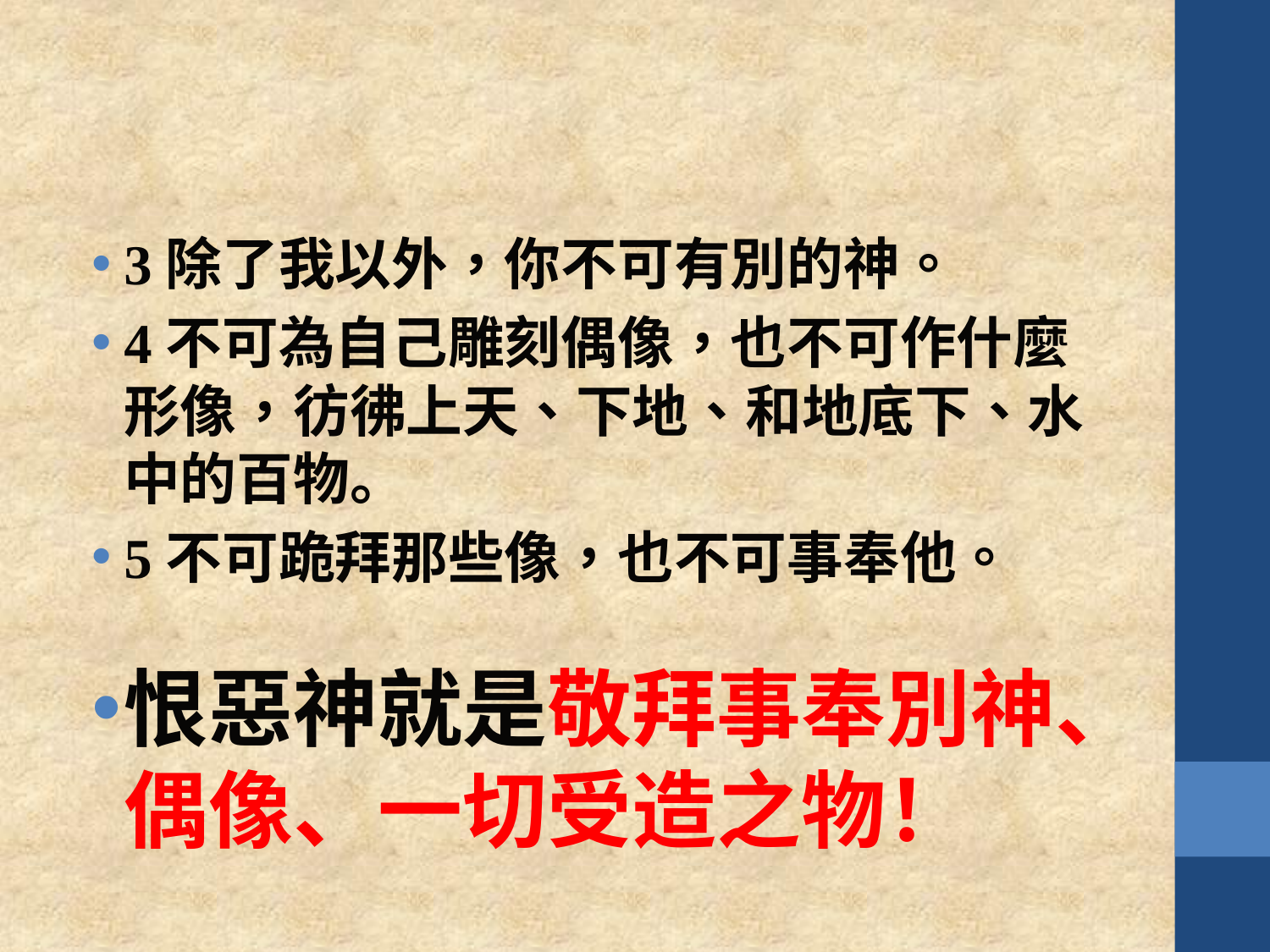

#
3除了我以外，你不可有別的神。
4不可為自己雕刻偶像，也不可作什麼形像，彷彿上天、下地、和地底下、水中的百物。
5不可跪拜那些像，也不可事奉他。

恨惡神就是敬拜事奉別神、偶像、一切受造之物！